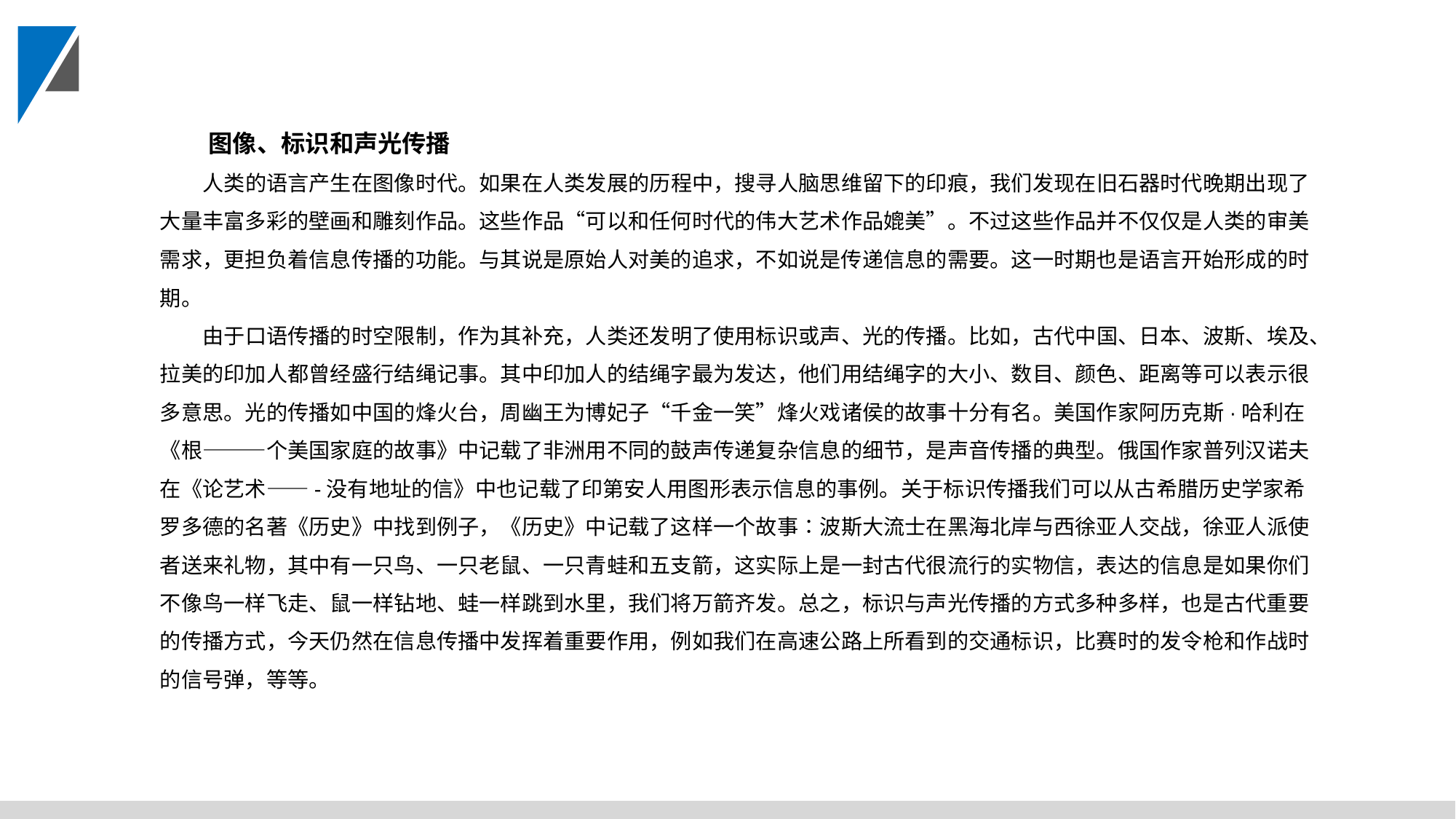

图像、标识和声光传播
人类的语言产生在图像时代。如果在人类发展的历程中，搜寻人脑思维留下的印痕，我们发现在旧石器时代晚期出现了大量丰富多彩的壁画和雕刻作品。这些作品“可以和任何时代的伟大艺术作品媲美”。不过这些作品并不仅仅是人类的审美需求，更担负着信息传播的功能。与其说是原始人对美的追求，不如说是传递信息的需要。这一时期也是语言开始形成的时期。
由于口语传播的时空限制，作为其补充，人类还发明了使用标识或声、光的传播。比如，古代中国、日本、波斯、埃及、拉美的印加人都曾经盛行结绳记事。其中印加人的结绳字最为发达，他们用结绳字的大小、数目、颜色、距离等可以表示很多意思。光的传播如中国的烽火台，周幽王为博妃子“千金一笑”烽火戏诸侯的故事十分有名。美国作家阿历克斯·哈利在《根———个美国家庭的故事》中记载了非洲用不同的鼓声传递复杂信息的细节，是声音传播的典型。俄国作家普列汉诺夫在《论艺术——-没有地址的信》中也记载了印第安人用图形表示信息的事例。关于标识传播我们可以从古希腊历史学家希罗多德的名著《历史》中找到例子，《历史》中记载了这样一个故事∶波斯大流士在黑海北岸与西徐亚人交战，徐亚人派使者送来礼物，其中有一只鸟、一只老鼠、一只青蛙和五支箭，这实际上是一封古代很流行的实物信，表达的信息是如果你们不像鸟一样飞走、鼠一样钻地、蛙一样跳到水里，我们将万箭齐发。总之，标识与声光传播的方式多种多样，也是古代重要的传播方式，今天仍然在信息传播中发挥着重要作用，例如我们在高速公路上所看到的交通标识，比赛时的发令枪和作战时的信号弹，等等。